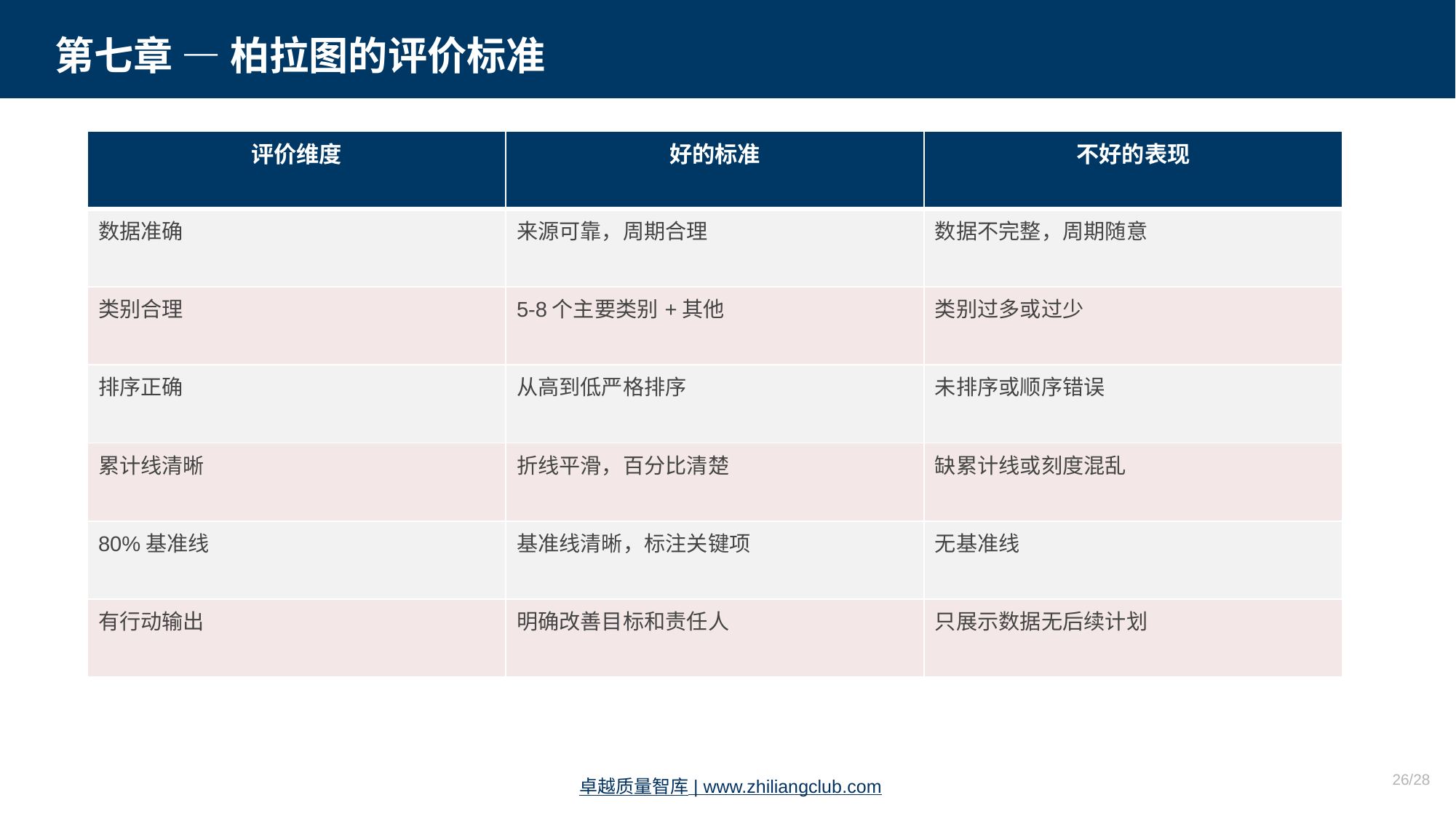

第七章 — 柏拉图的评价标准
| 评价维度 | 好的标准 | 不好的表现 |
| --- | --- | --- |
| 数据准确 | 来源可靠，周期合理 | 数据不完整，周期随意 |
| 类别合理 | 5-8个主要类别+其他 | 类别过多或过少 |
| 排序正确 | 从高到低严格排序 | 未排序或顺序错误 |
| 累计线清晰 | 折线平滑，百分比清楚 | 缺累计线或刻度混乱 |
| 80%基准线 | 基准线清晰，标注关键项 | 无基准线 |
| 有行动输出 | 明确改善目标和责任人 | 只展示数据无后续计划 |
26/28